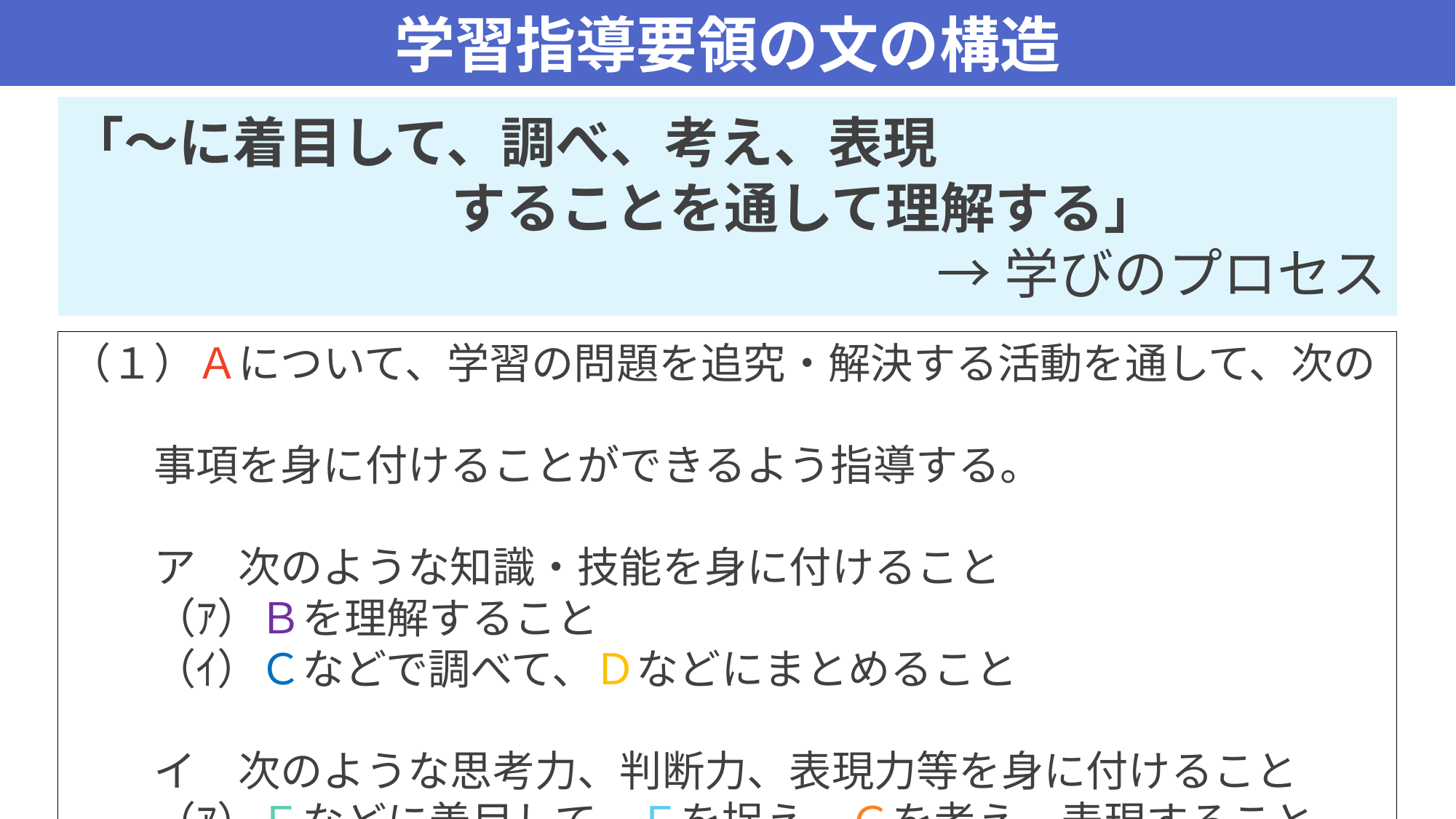

学習指導要領の文の構造
「～に着目して、調べ、考え、表現
　　　　　　　することを通して理解する」
→学びのプロセス

（１）Ａについて、学習の問題を追究・解決する活動を通して、次の
　　事項を身に付けることができるよう指導する。

　　ア　次のような知識・技能を身に付けること
　　（ｱ）Ｂを理解すること
　　（ｲ）Ｃなどで調べて、Ｄなどにまとめること

　　イ　次のような思考力、判断力、表現力等を身に付けること
　　（ｱ）Ｅなどに着目して、Ｆを捉え、Ｇを考え、表現すること